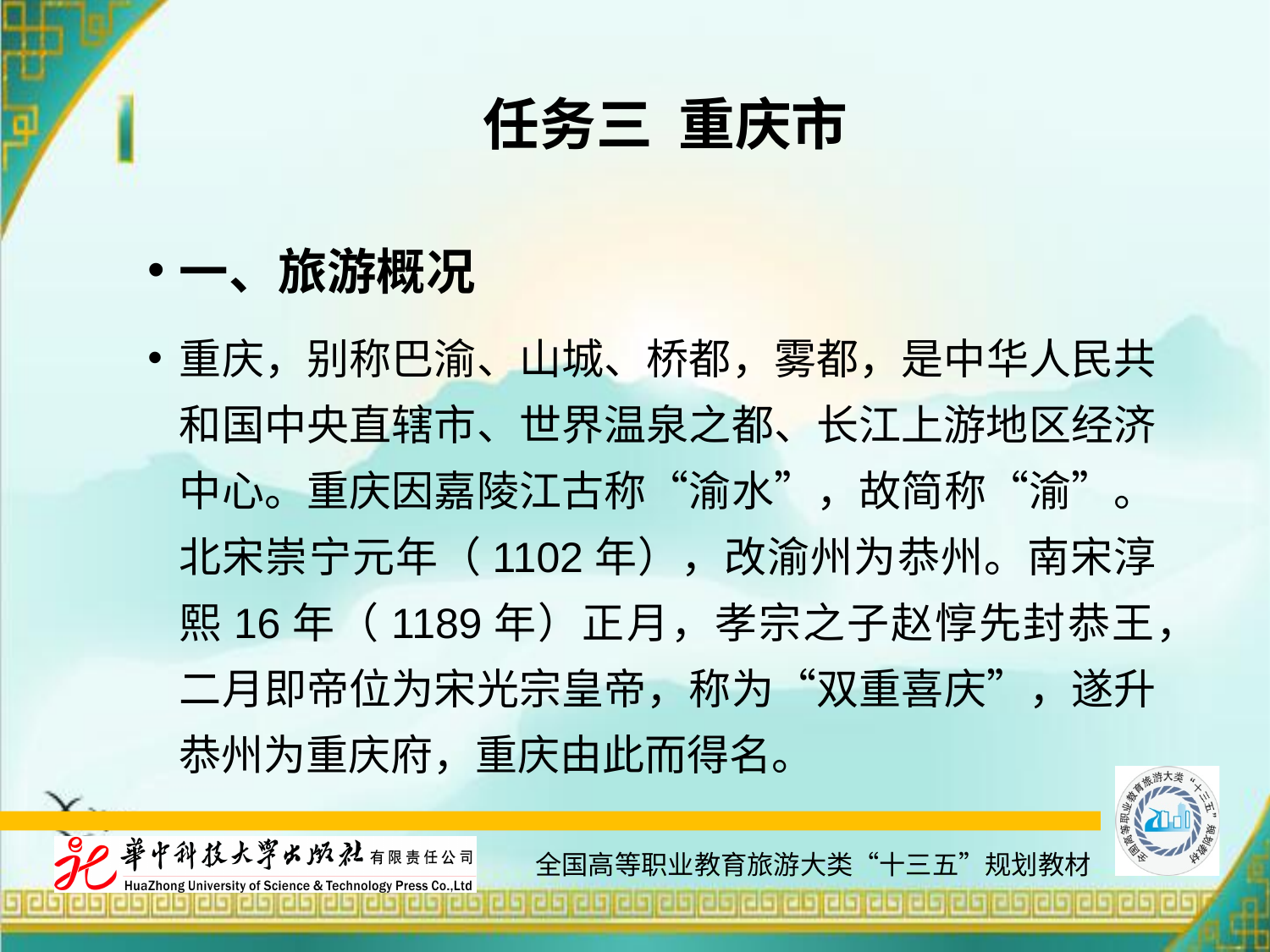

# 任务三  重庆市
一、旅游概况
重庆，别称巴渝、山城、桥都，雾都，是中华人民共和国中央直辖市、世界温泉之都、长江上游地区经济中心。重庆因嘉陵江古称“渝水”，故简称“渝”。北宋崇宁元年（1102年），改渝州为恭州。南宋淳熙16年（1189年）正月，孝宗之子赵惇先封恭王，二月即帝位为宋光宗皇帝，称为“双重喜庆”，遂升恭州为重庆府，重庆由此而得名。